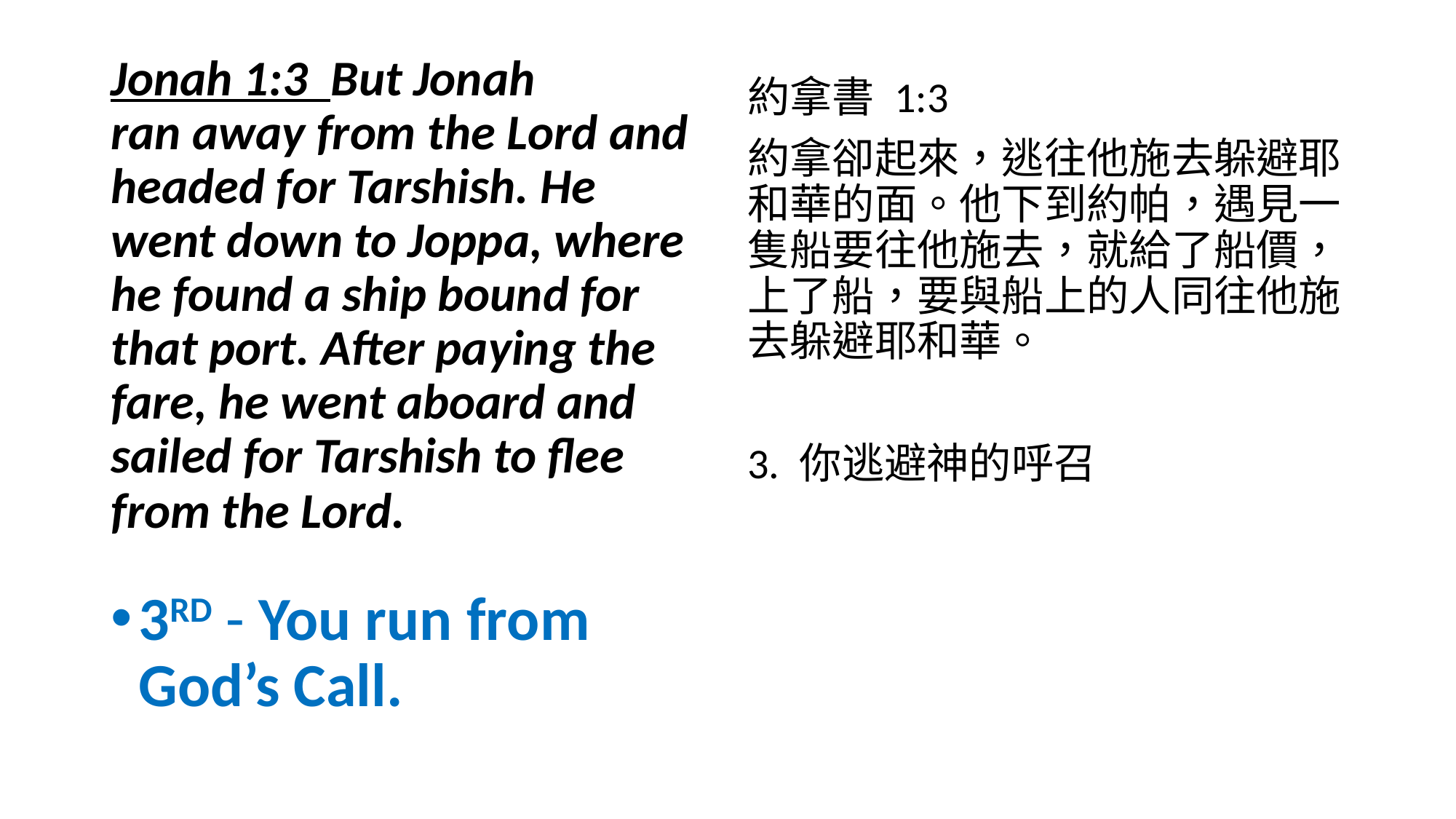

Jonah 1:3  But Jonah ran away from the Lord and headed for Tarshish. He went down to Joppa, where he found a ship bound for that port. After paying the fare, he went aboard and sailed for Tarshish to flee from the Lord.

3RD - You run from God’s Call.

約拿書 1:3
約拿卻起來，逃往他施去躲避耶和華的面。他下到約帕，遇見一隻船要往他施去，就給了船價，上了船，要與船上的人同往他施去躲避耶和華。

3. 你逃避神的呼召